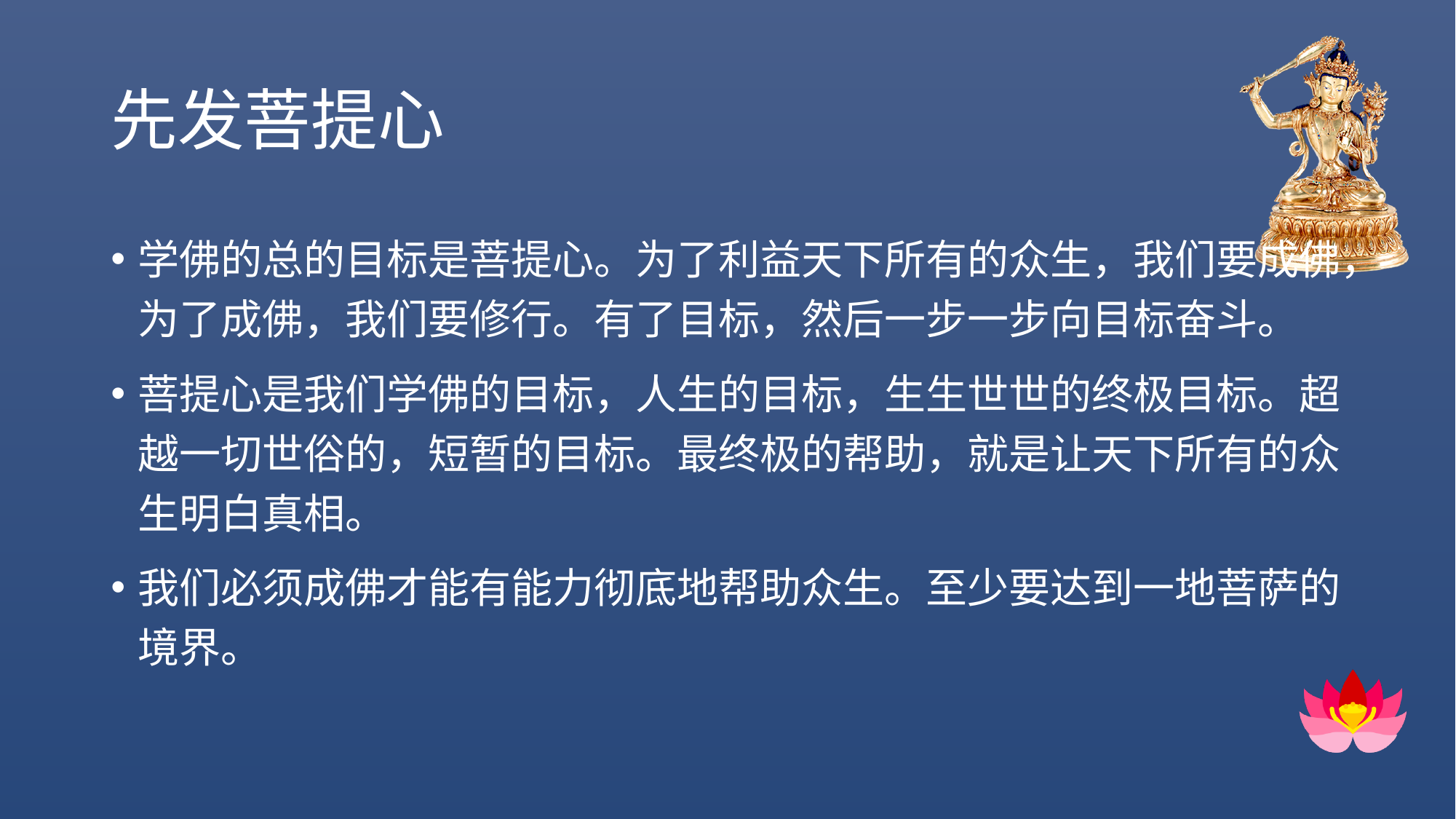

# 先发菩提心
学佛的总的目标是菩提心。为了利益天下所有的众生，我们要成佛，为了成佛，我们要修行。有了目标，然后一步一步向目标奋斗。
菩提心是我们学佛的目标，人生的目标，生生世世的终极目标。超越一切世俗的，短暂的目标。最终极的帮助，就是让天下所有的众生明白真相。
我们必须成佛才能有能力彻底地帮助众生。至少要达到一地菩萨的境界。